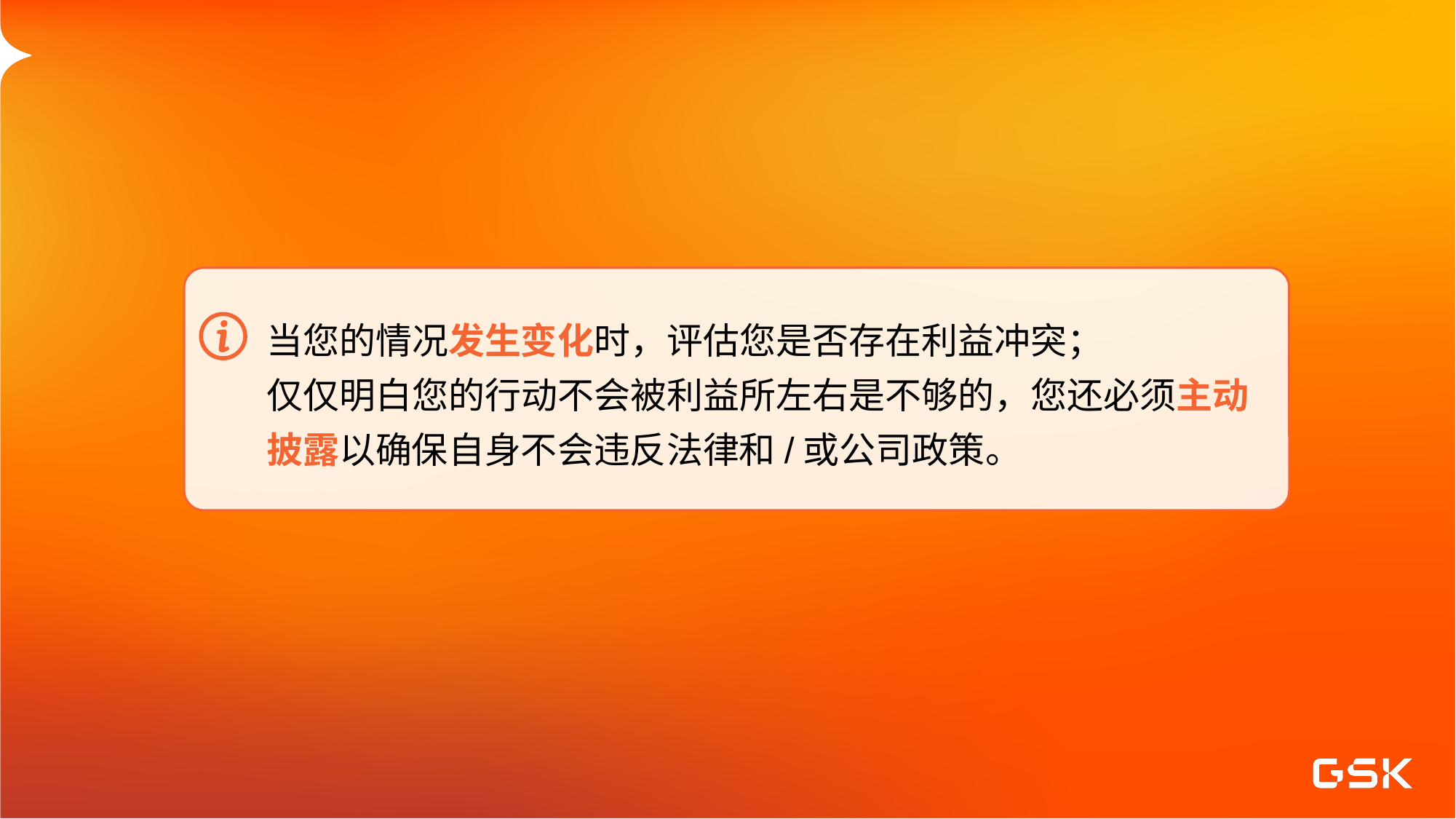

当您的情况发生变化时，评估您是否存在利益冲突；
仅仅明白您的行动不会被利益所左右是不够的，您还必须主动披露以确保自身不会违反法律和/或公司政策。